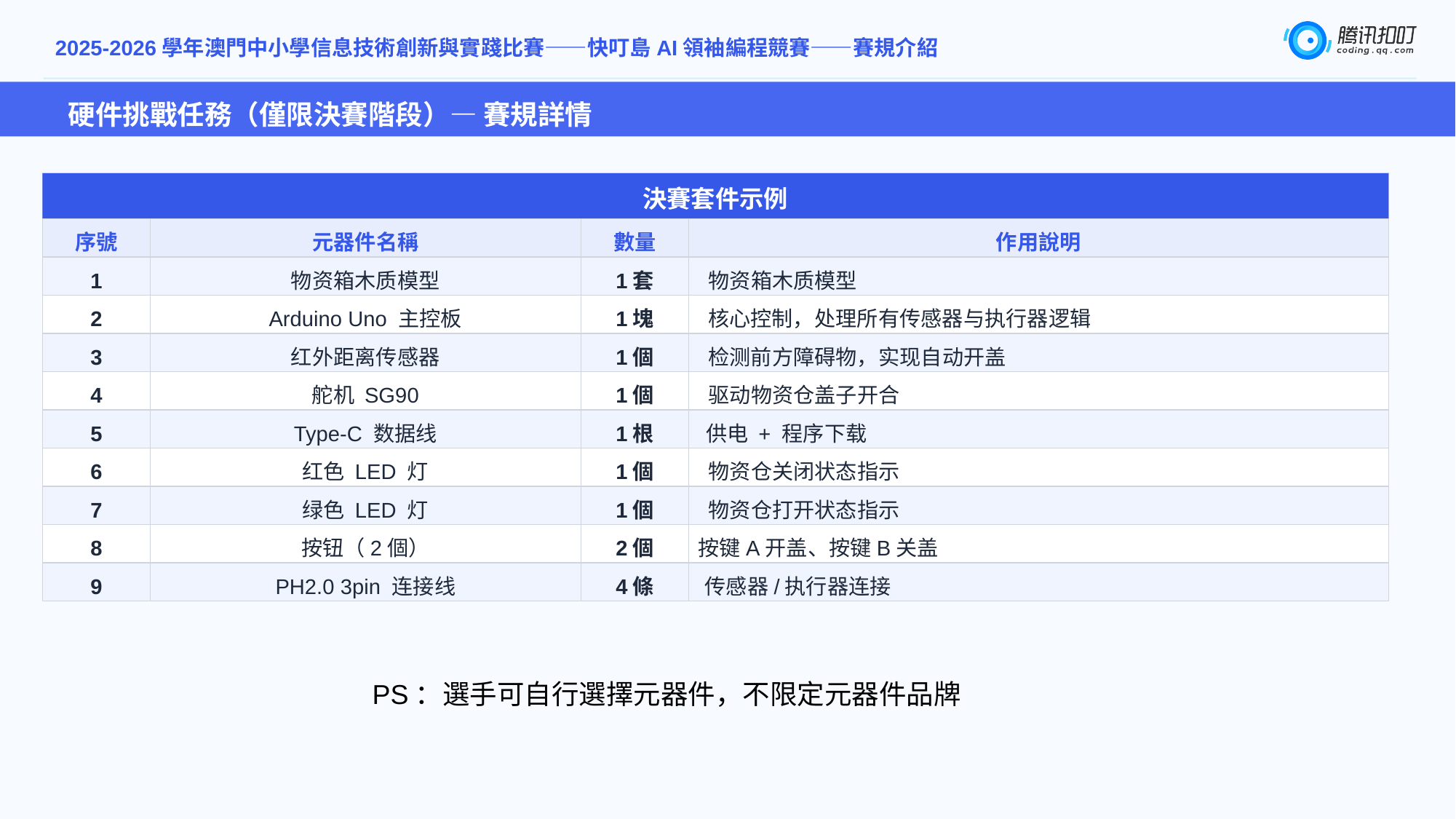

2025-2026學年澳門中小學信息技術創新與實踐比賽——快叮島AI領袖編程競賽——賽規介紹

硬件挑戰任務（僅限決賽階段）— 賽規詳情
決賽套件示例

序號
元器件名稱
數量
作用說明

1
物资箱木质模型
1套
物资箱木质模型

2
Arduino Uno 主控板
1塊
核心控制，处理所有传感器与执行器逻辑

3
红外距离传感器
1個
检测前方障碍物，实现自动开盖

4
舵机 SG90
1個
驱动物资仓盖子开合

5
Type-C 数据线
1根
供电 + 程序下载

6
红色 LED 灯
1個
物资仓关闭状态指示

7
绿色 LED 灯
1個
物资仓打开状态指示

8
按钮（2個）
2個
按键A开盖、按键B关盖

9
PH2.0 3pin 连接线
4條
传感器/执行器连接

PS：選手可自行選擇元器件，不限定元器件品牌